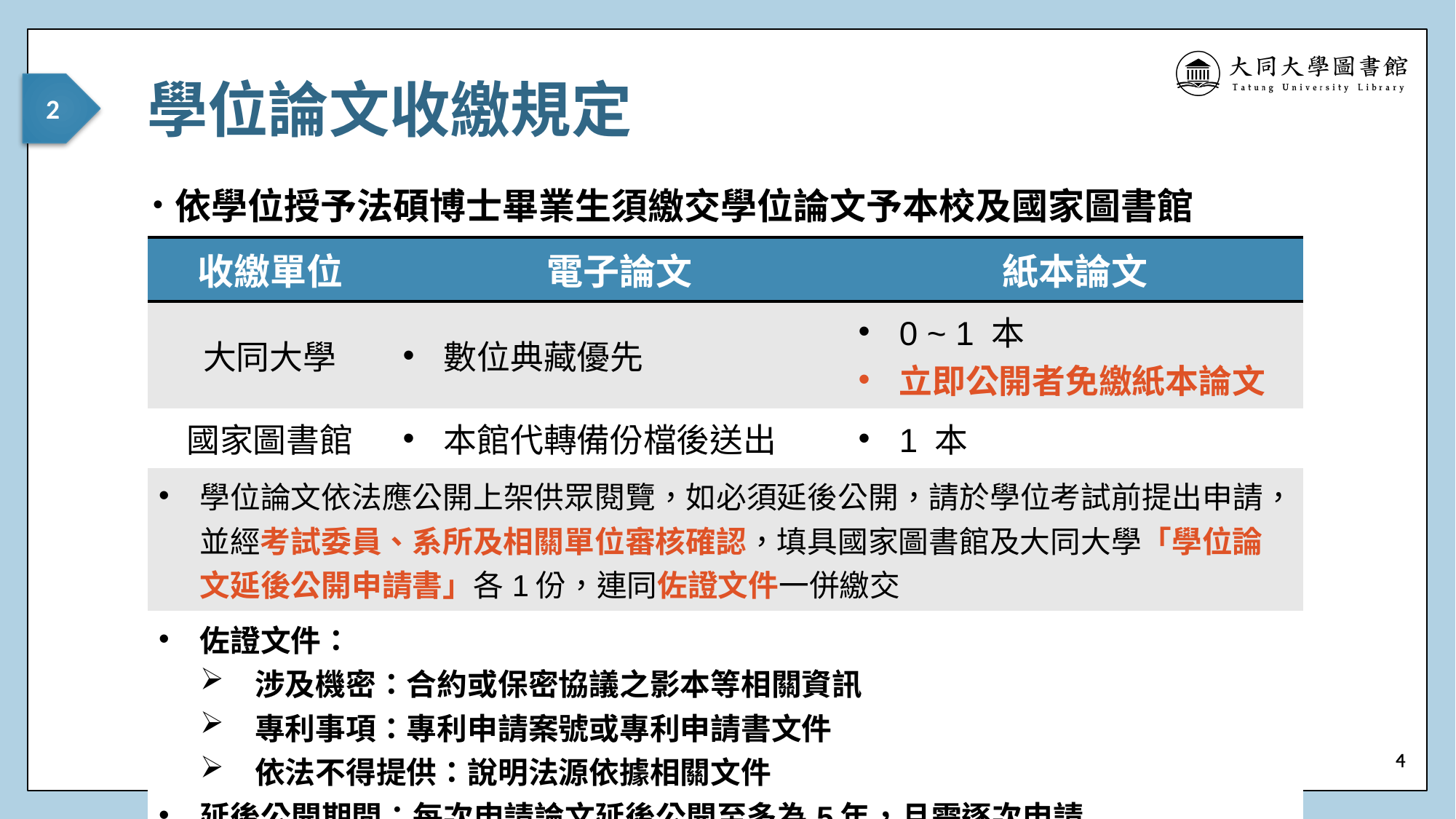

# 學位論文收繳規定
2
依學位授予法碩博士畢業生須繳交學位論文予本校及國家圖書館
| 收繳單位 | 電子論文 | 紙本論文 |
| --- | --- | --- |
| 大同大學 | 數位典藏優先 | 0 ~ 1 本 立即公開者免繳紙本論文 |
| 國家圖書館 | 本館代轉備份檔後送出 | 1 本 |
| 學位論文依法應公開上架供眾閱覽，如必須延後公開，請於學位考試前提出申請，並經考試委員、系所及相關單位審核確認，填具國家圖書館及大同大學「學位論文延後公開申請書」各1份，連同佐證文件一併繳交 |  |  |
| 佐證文件： 涉及機密：合約或保密協議之影本等相關資訊 專利事項：專利申請案號或專利申請書文件 依法不得提供：說明法源依據相關文件 延後公開期間：每次申請論文延後公開至多為5年，且需逐次申請 |  |  |
4